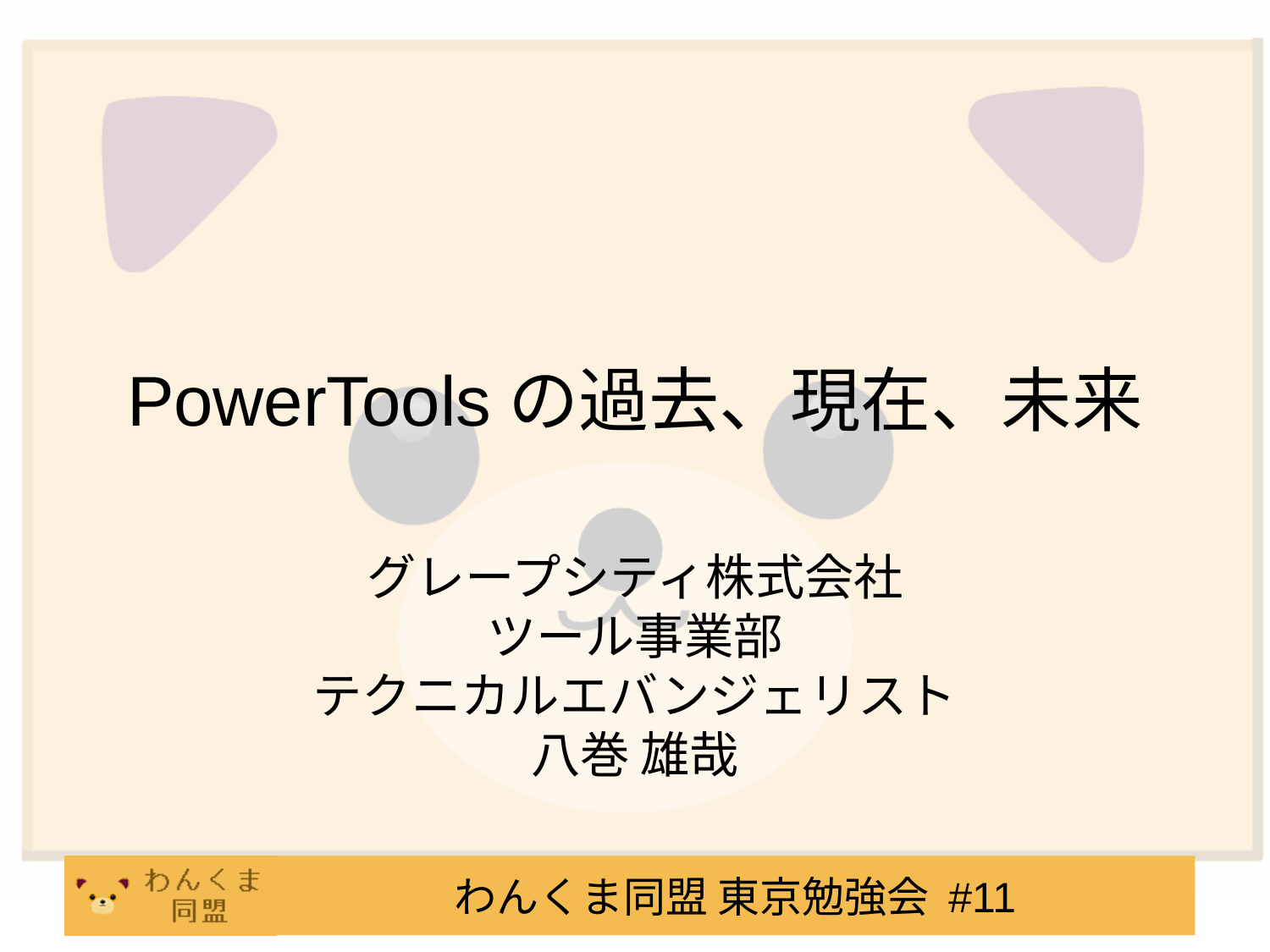

# PowerToolsの過去、現在、未来
グレープシティ株式会社
ツール事業部
テクニカルエバンジェリスト
八巻 雄哉